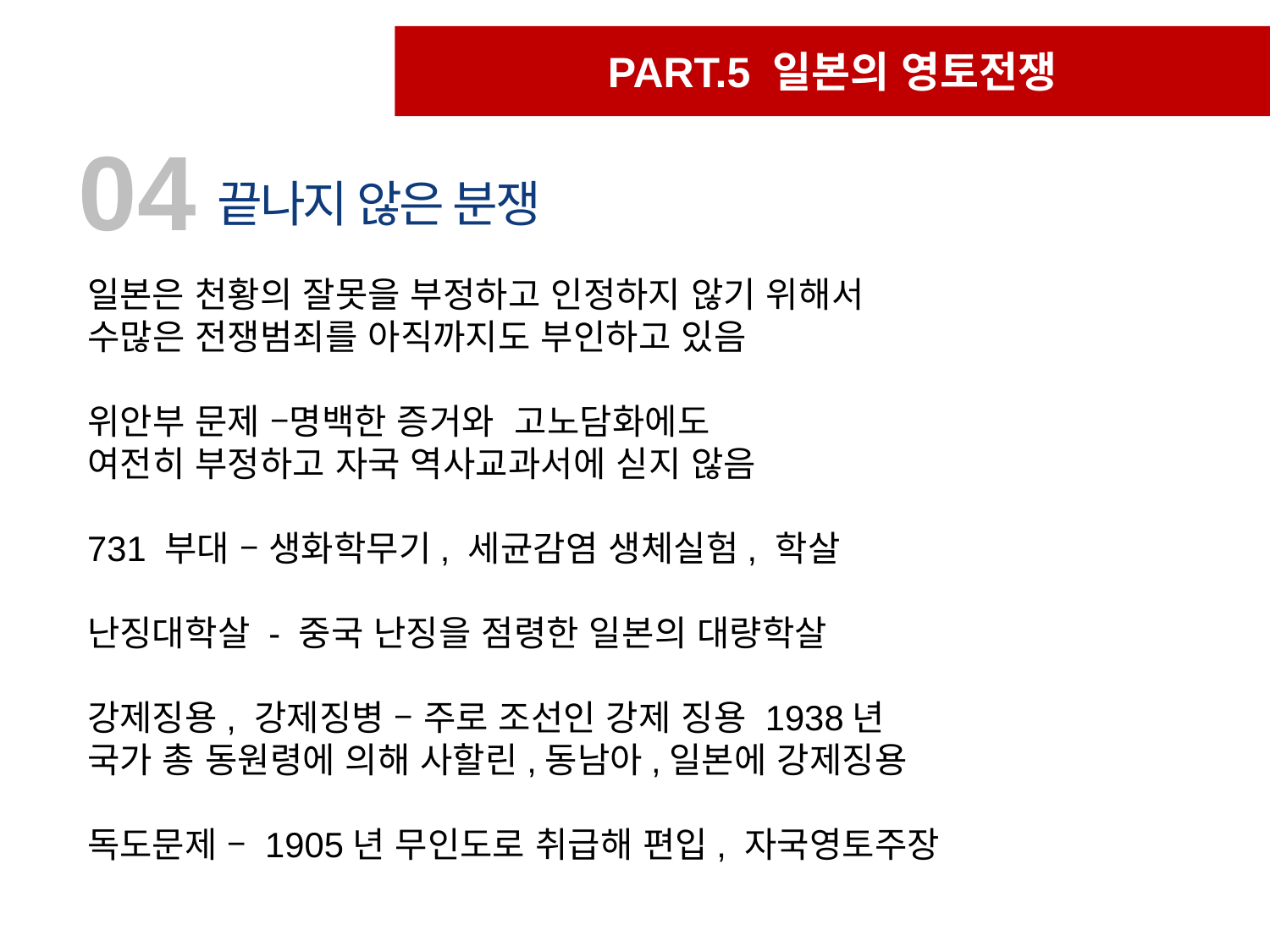

PART.5 일본의 영토전쟁
04
끝나지 않은 분쟁
일본은 천황의 잘못을 부정하고 인정하지 않기 위해서
수많은 전쟁범죄를 아직까지도 부인하고 있음

위안부 문제 –명백한 증거와  고노담화에도
여전히 부정하고 자국 역사교과서에 싣지 않음

731 부대 – 생화학무기, 세균감염 생체실험, 학살

난징대학살 - 중국 난징을 점령한 일본의 대량학살

강제징용, 강제징병 – 주로 조선인 강제 징용 1938년
국가 총 동원령에 의해 사할린,동남아,일본에 강제징용

독도문제 – 1905년 무인도로 취급해 편입, 자국영토주장